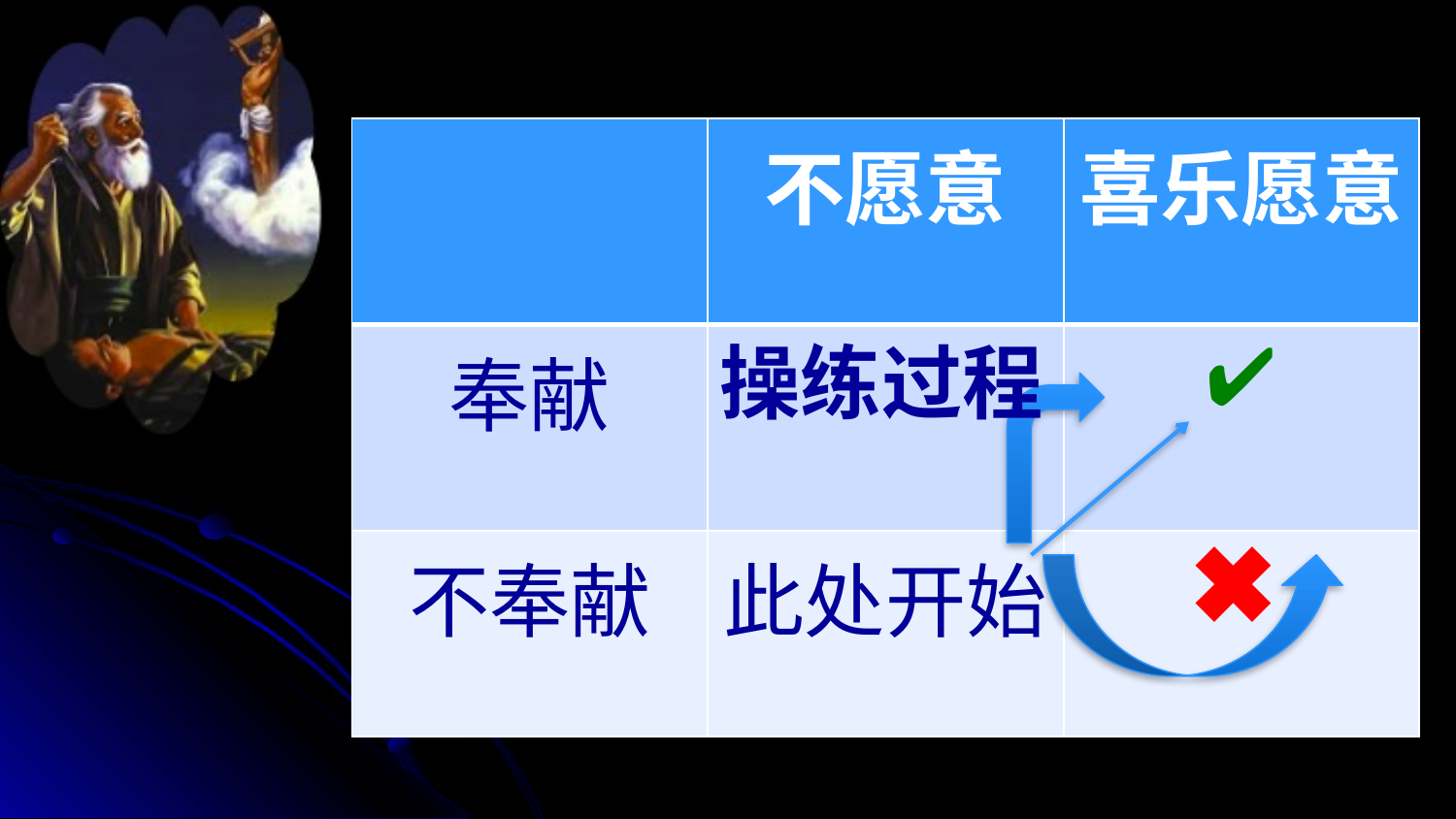

|  | 不愿意 | 喜乐愿意 |
| --- | --- | --- |
| 奉献 |  | ✔ |
| 不奉献 | 此处开始 |  |
操练过程

✖